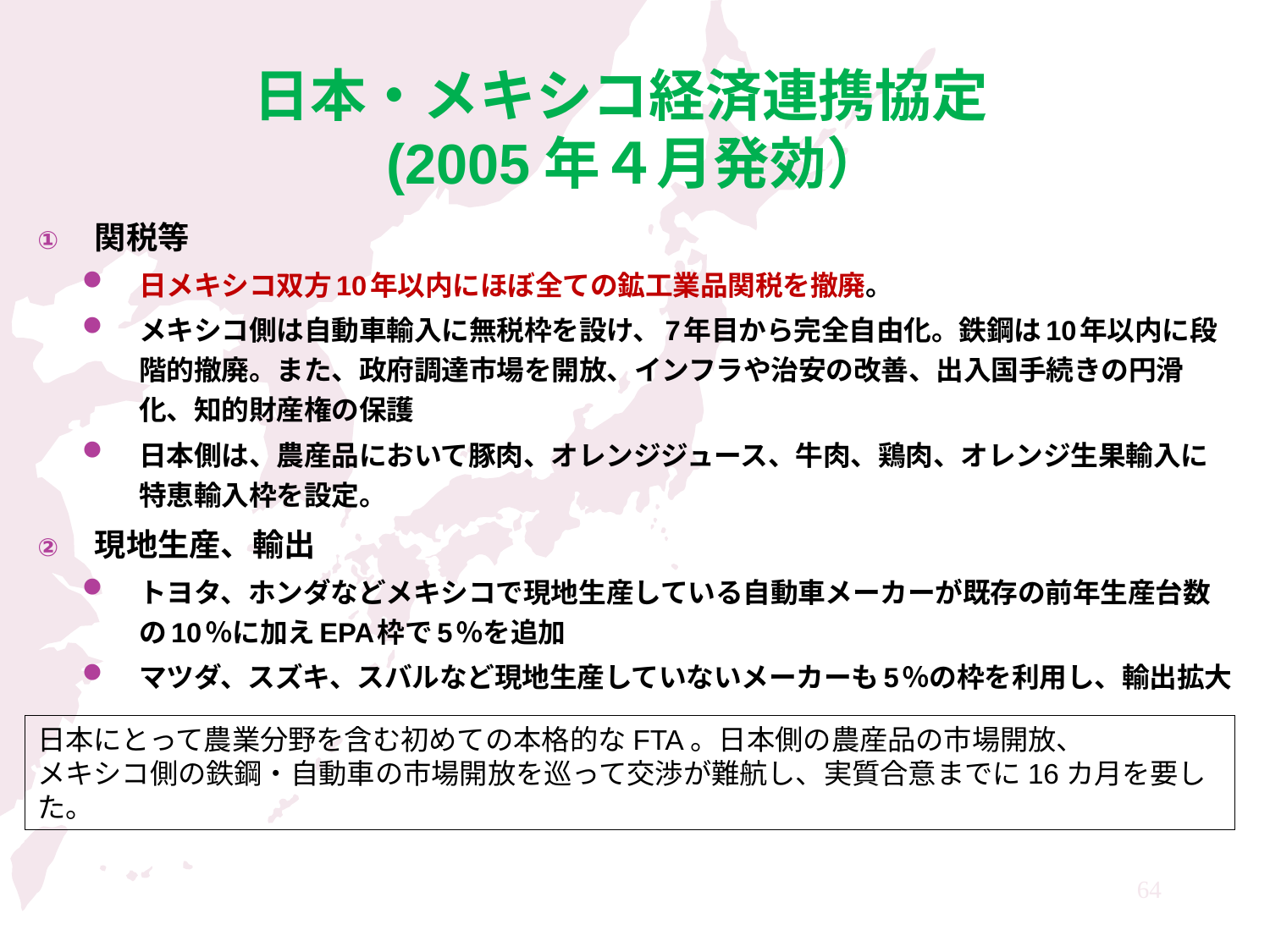

# 日本・メキシコ経済連携協定 (2005年４月発効）
関税等
日メキシコ双方10年以内にほぼ全ての鉱工業品関税を撤廃。
メキシコ側は自動車輸入に無税枠を設け、7年目から完全自由化。鉄鋼は10年以内に段階的撤廃。また、政府調達市場を開放、インフラや治安の改善、出入国手続きの円滑化、知的財産権の保護
日本側は、農産品において豚肉、オレンジジュース、牛肉、鶏肉、オレンジ生果輸入に特恵輸入枠を設定。
現地生産、輸出
トヨタ、ホンダなどメキシコで現地生産している自動車メーカーが既存の前年生産台数の10％に加えEPA枠で5％を追加
マツダ、スズキ、スバルなど現地生産していないメーカーも5％の枠を利用し、輸出拡大
日本にとって農業分野を含む初めての本格的なFTA。日本側の農産品の市場開放、
メキシコ側の鉄鋼・自動車の市場開放を巡って交渉が難航し、実質合意までに16カ月を要した。
64